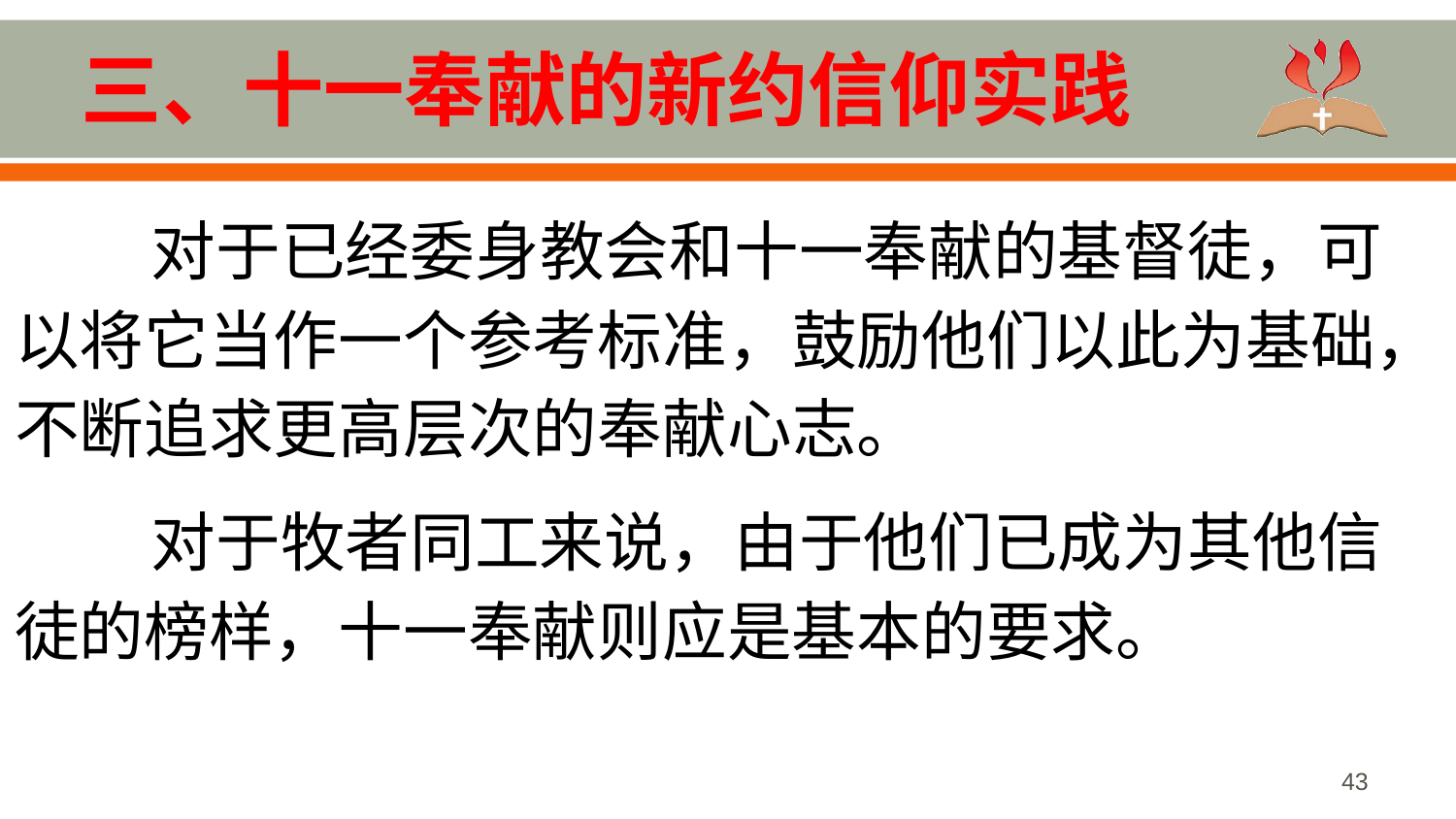

# 三、十一奉献的新约信仰实践
对于已经委身教会和十一奉献的基督徒，可以将它当作一个参考标准，鼓励他们以此为基础，不断追求更高层次的奉献心志。
对于牧者同工来说，由于他们已成为其他信徒的榜样，十一奉献则应是基本的要求。

43